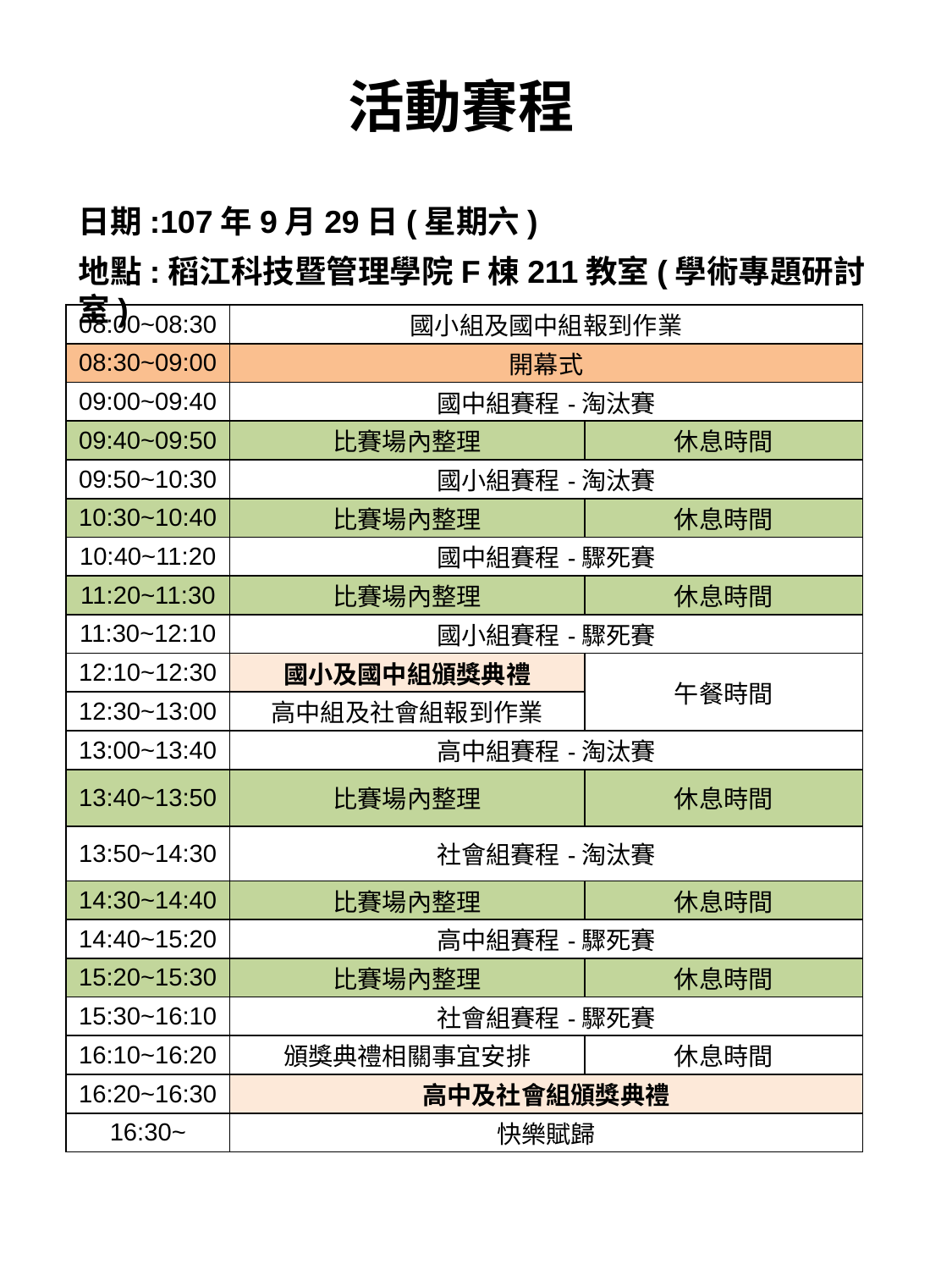

活動賽程
日期:107年9月29日(星期六)
地點:稻江科技暨管理學院F棟211教室(學術專題研討室)

| 08:00~08:30 | 國小組及國中組報到作業 |  |
| --- | --- | --- |
| 08:30~09:00 | 開幕式 |  |
| 09:00~09:40 | 國中組賽程-淘汰賽 |  |
| 09:40~09:50 | 比賽場內整理 | 休息時間 |
| 09:50~10:30 | 國小組賽程-淘汰賽 |  |
| 10:30~10:40 | 比賽場內整理 | 休息時間 |
| 10:40~11:20 | 國中組賽程-驟死賽 |  |
| 11:20~11:30 | 比賽場內整理 | 休息時間 |
| 11:30~12:10 | 國小組賽程-驟死賽 |  |
| 12:10~12:30 | 國小及國中組頒獎典禮 | 午餐時間 |
| 12:30~13:00 | 高中組及社會組報到作業 |  |
| 13:00~13:40 | 高中組賽程-淘汰賽 |  |
| 13:40~13:50 | 比賽場內整理 | 休息時間 |
| 13:50~14:30 | 社會組賽程-淘汰賽 |  |
| 14:30~14:40 | 比賽場內整理 | 休息時間 |
| 14:40~15:20 | 高中組賽程-驟死賽 |  |
| 15:20~15:30 | 比賽場內整理 | 休息時間 |
| 15:30~16:10 | 社會組賽程-驟死賽 |  |
| 16:10~16:20 | 頒獎典禮相關事宜安排 | 休息時間 |
| 16:20~16:30 | 高中及社會組頒獎典禮 |  |
| 16:30~ | 快樂賦歸 |  |